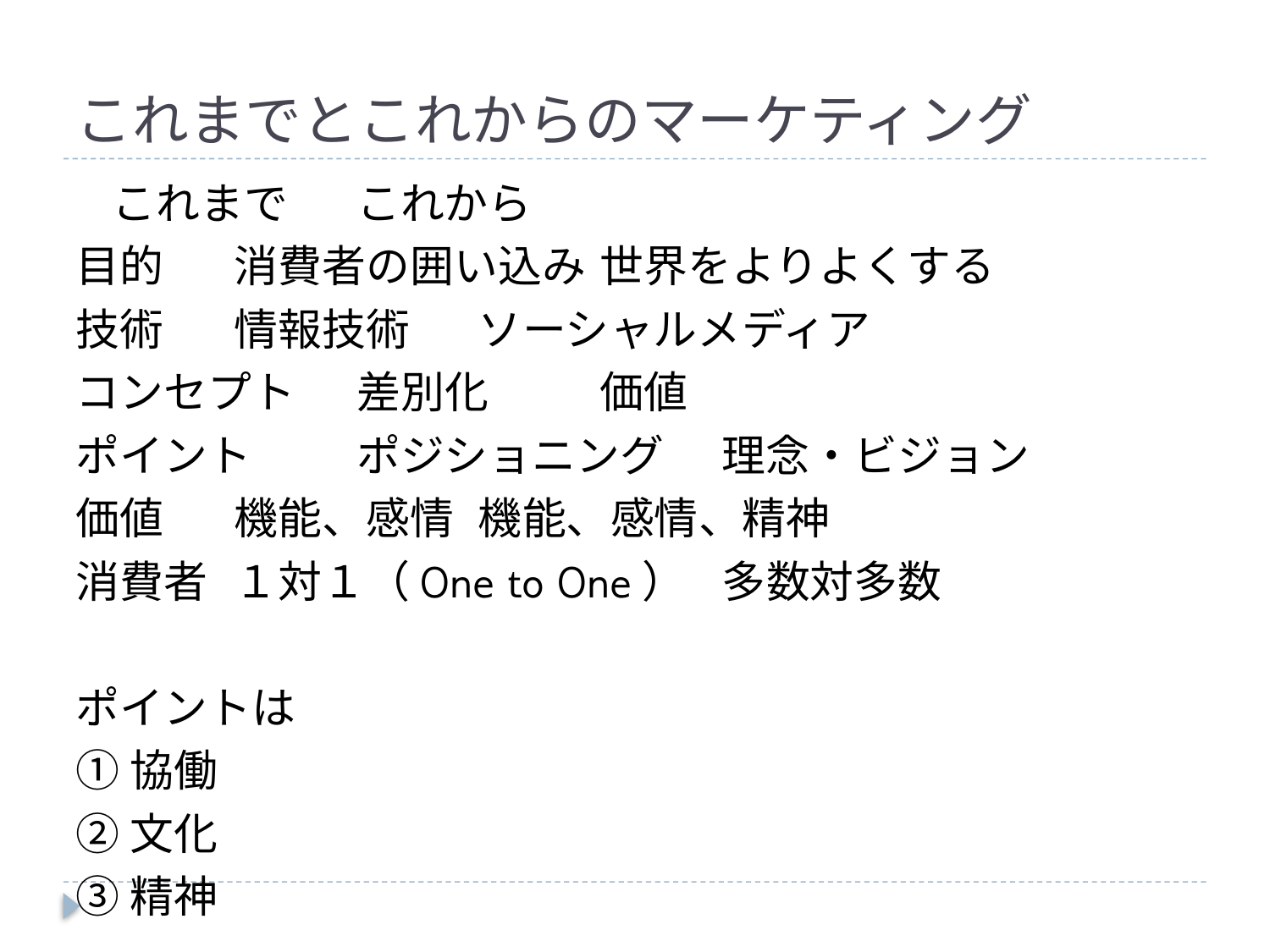

# これまでとこれからのマーケティング
			これまで			これから
目的		消費者の囲い込み		世界をよりよくする
技術　		情報技術			ソーシャルメディア
コンセプト	差別化			価値
ポイント	ポジショニング		理念・ビジョン
価値		機能、感情			機能、感情、精神
消費者	１対１（One to One）	多数対多数

ポイントは
①協働
②文化
③精神